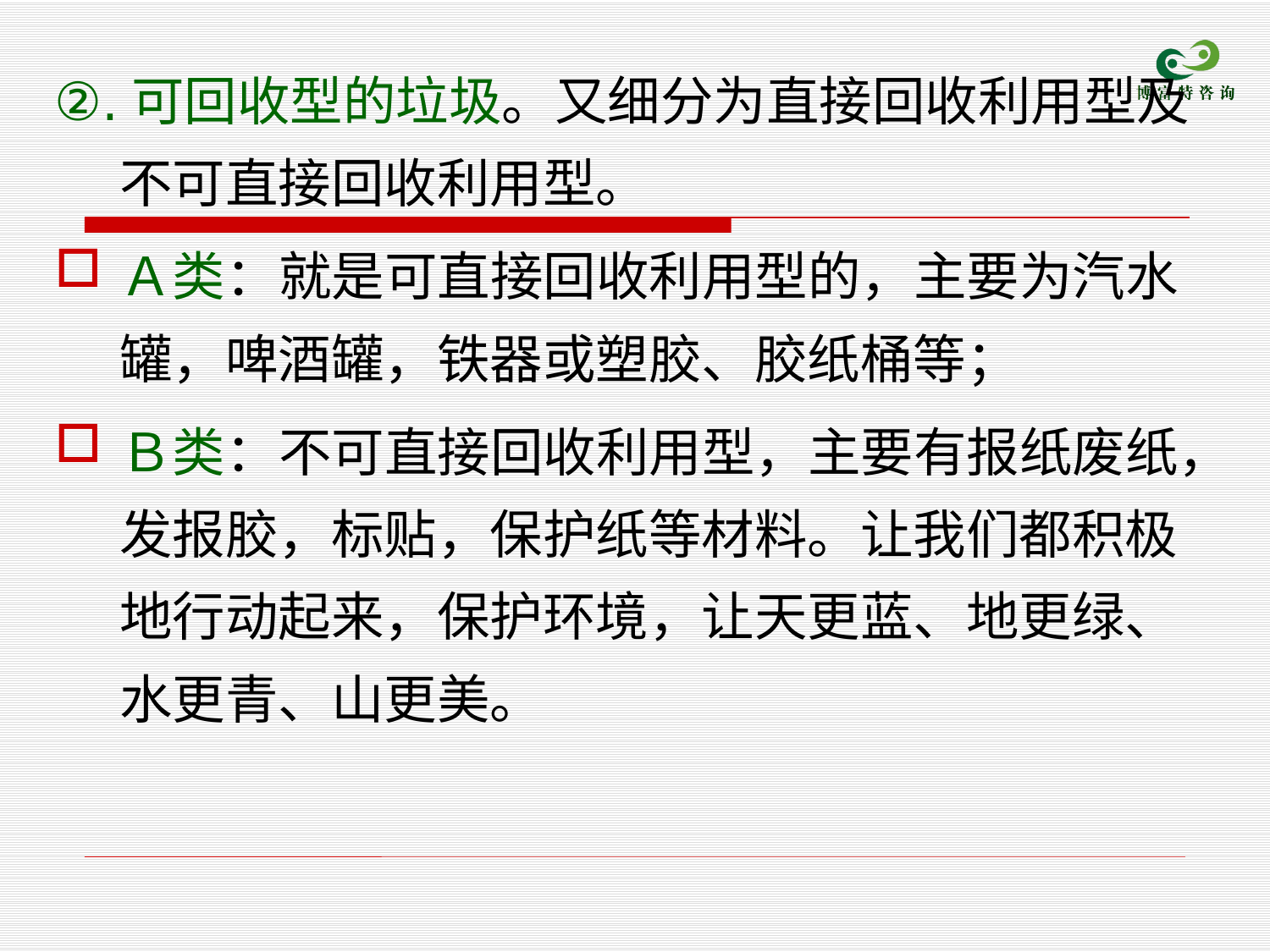

②.可回收型的垃圾。又细分为直接回收利用型及不可直接回收利用型。
Ａ类：就是可直接回收利用型的，主要为汽水罐，啤酒罐，铁器或塑胶、胶纸桶等；
Ｂ类：不可直接回收利用型，主要有报纸废纸，发报胶，标贴，保护纸等材料。让我们都积极地行动起来，保护环境，让天更蓝、地更绿、水更青、山更美。
364